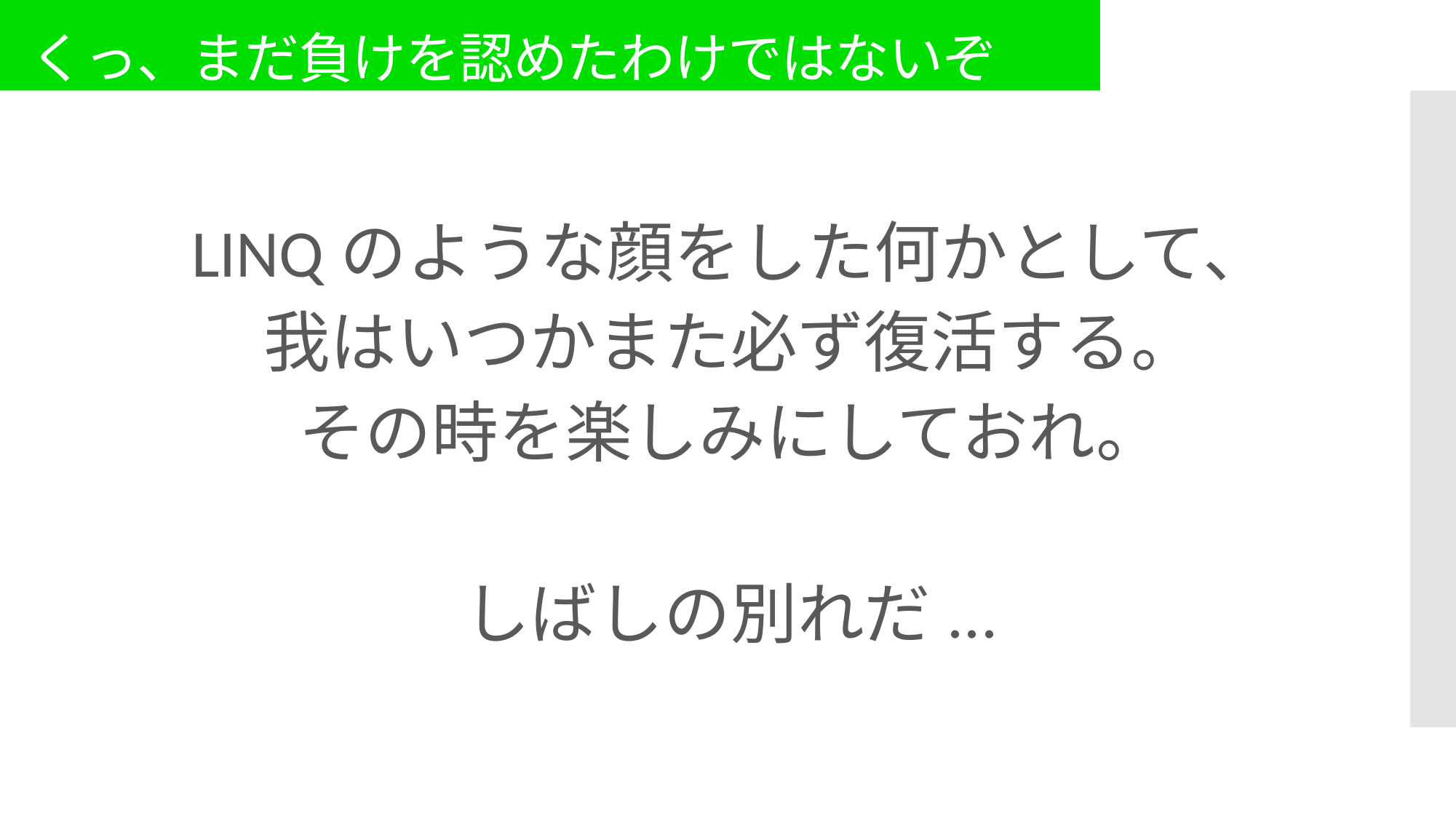

# くっ、まだ負けを認めたわけではないぞ
LINQのような顔をした何かとして、
我はいつかまた必ず復活する。
その時を楽しみにしておれ。

しばしの別れだ...